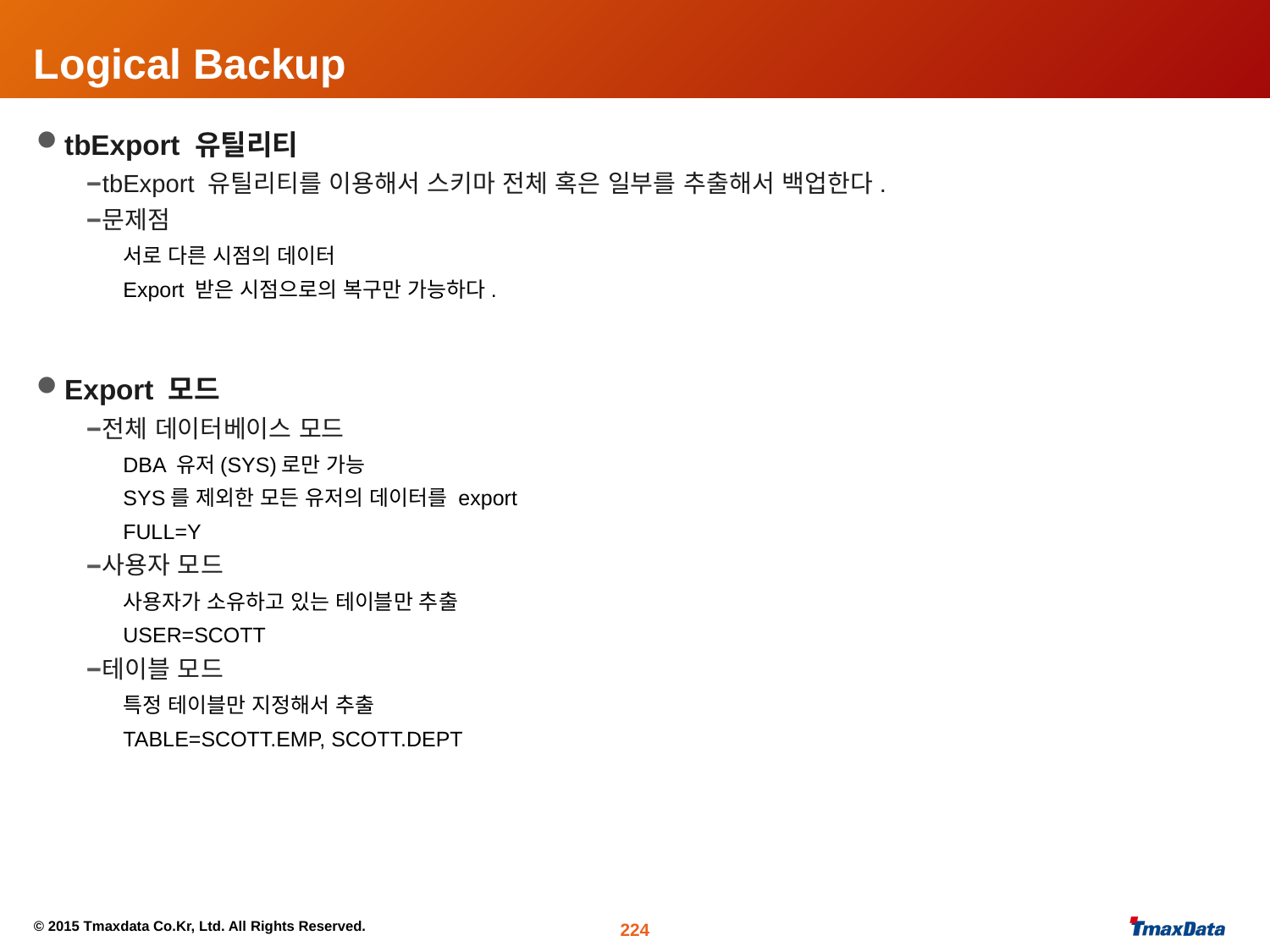

# Logical Backup
tbExport 유틸리티
tbExport 유틸리티를 이용해서 스키마 전체 혹은 일부를 추출해서 백업한다.
문제점
서로 다른 시점의 데이터
Export 받은 시점으로의 복구만 가능하다.

Export 모드
전체 데이터베이스 모드
DBA 유저(SYS)로만 가능
SYS를 제외한 모든 유저의 데이터를 export
FULL=Y
사용자 모드
사용자가 소유하고 있는 테이블만 추출
USER=SCOTT
테이블 모드
특정 테이블만 지정해서 추출
TABLE=SCOTT.EMP, SCOTT.DEPT